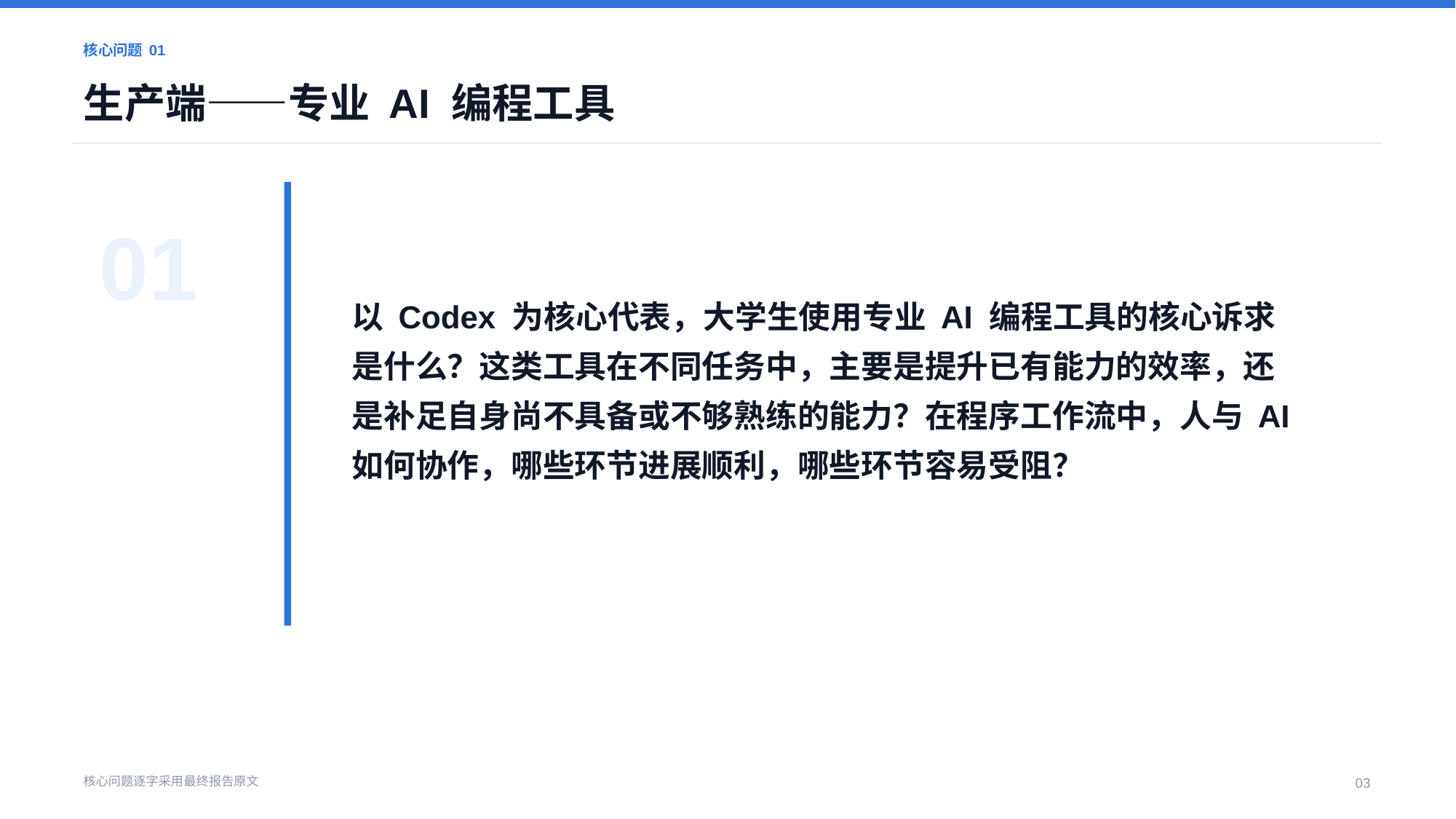

核心问题 01
生产端——专业 AI 编程工具

01
以 Codex 为核心代表，大学生使用专业 AI 编程工具的核心诉求是什么？这类工具在不同任务中，主要是提升已有能力的效率，还是补足自身尚不具备或不够熟练的能力？在程序工作流中，人与 AI 如何协作，哪些环节进展顺利，哪些环节容易受阻？
核心问题逐字采用最终报告原文
03